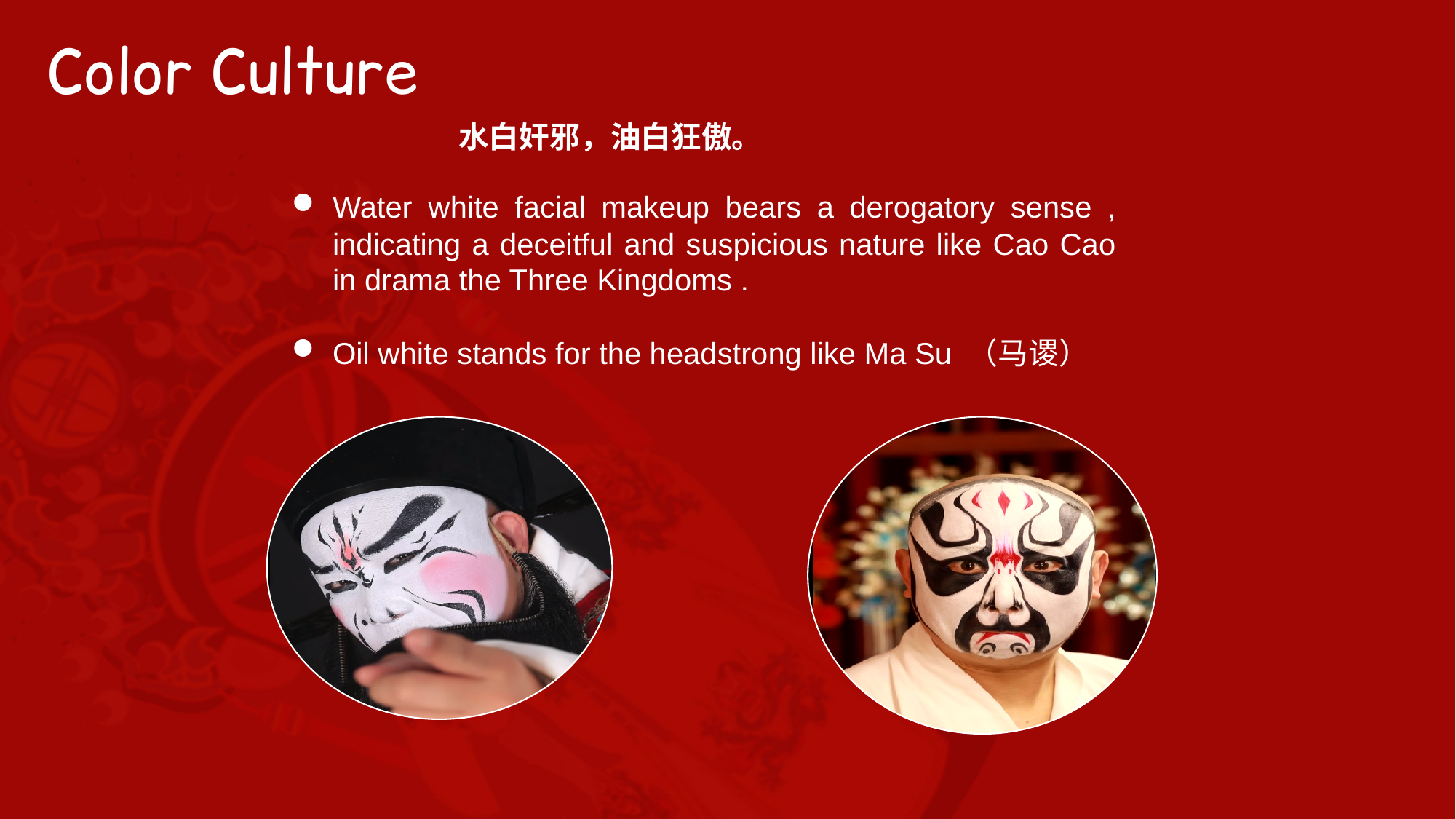

Color Culture
水白奸邪，油白狂傲。
Water white facial makeup bears a derogatory sense , indicating a deceitful and suspicious nature like Cao Cao in drama the Three Kingdoms .

Oil white stands for the headstrong like Ma Su （马谡）